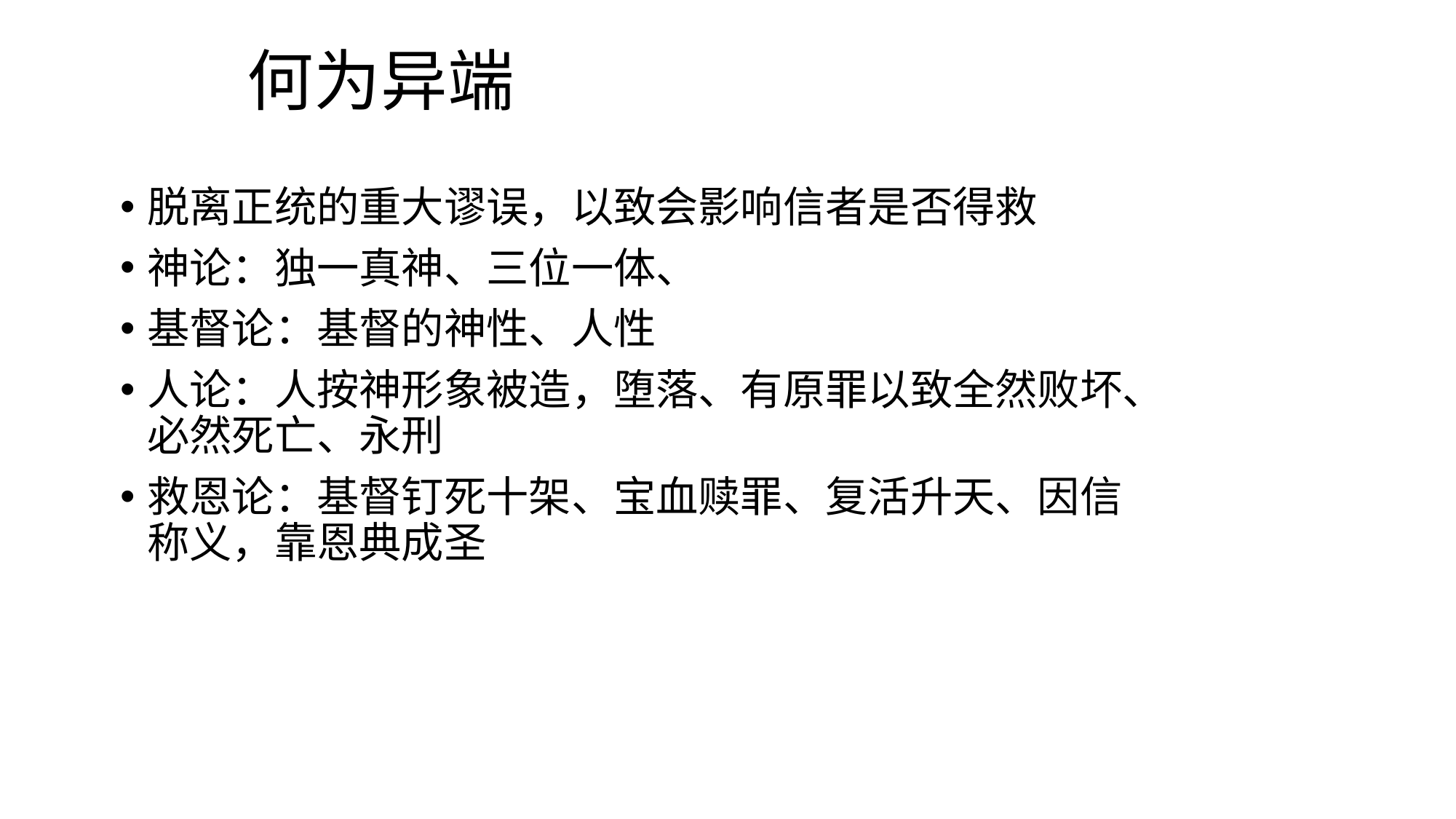

# 何为异端
脱离正统的重大谬误，以致会影响信者是否得救
神论：独一真神、三位一体、
基督论：基督的神性、人性
人论：人按神形象被造，堕落、有原罪以致全然败坏、必然死亡、永刑
救恩论：基督钉死十架、宝血赎罪、复活升天、因信称义，靠恩典成圣